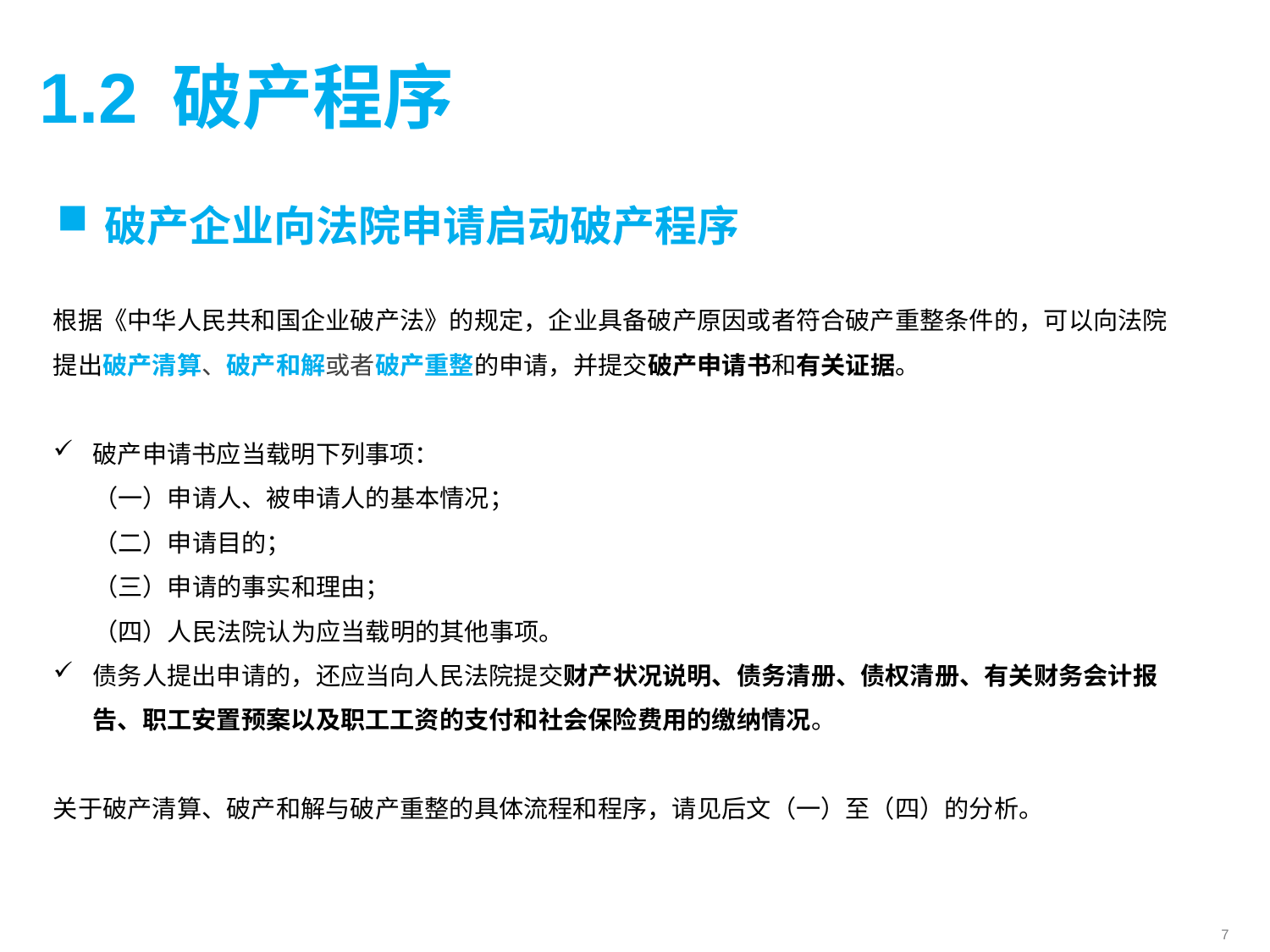

1.2 破产程序
破产企业向法院申请启动破产程序
根据《中华人民共和国企业破产法》的规定，企业具备破产原因或者符合破产重整条件的，可以向法院提出破产清算、破产和解或者破产重整的申请，并提交破产申请书和有关证据。

破产申请书应当载明下列事项：
（一）申请人、被申请人的基本情况；
（二）申请目的；
（三）申请的事实和理由；
（四）人民法院认为应当载明的其他事项。
债务人提出申请的，还应当向人民法院提交财产状况说明、债务清册、债权清册、有关财务会计报告、职工安置预案以及职工工资的支付和社会保险费用的缴纳情况。

关于破产清算、破产和解与破产重整的具体流程和程序，请见后文（一）至（四）的分析。
7